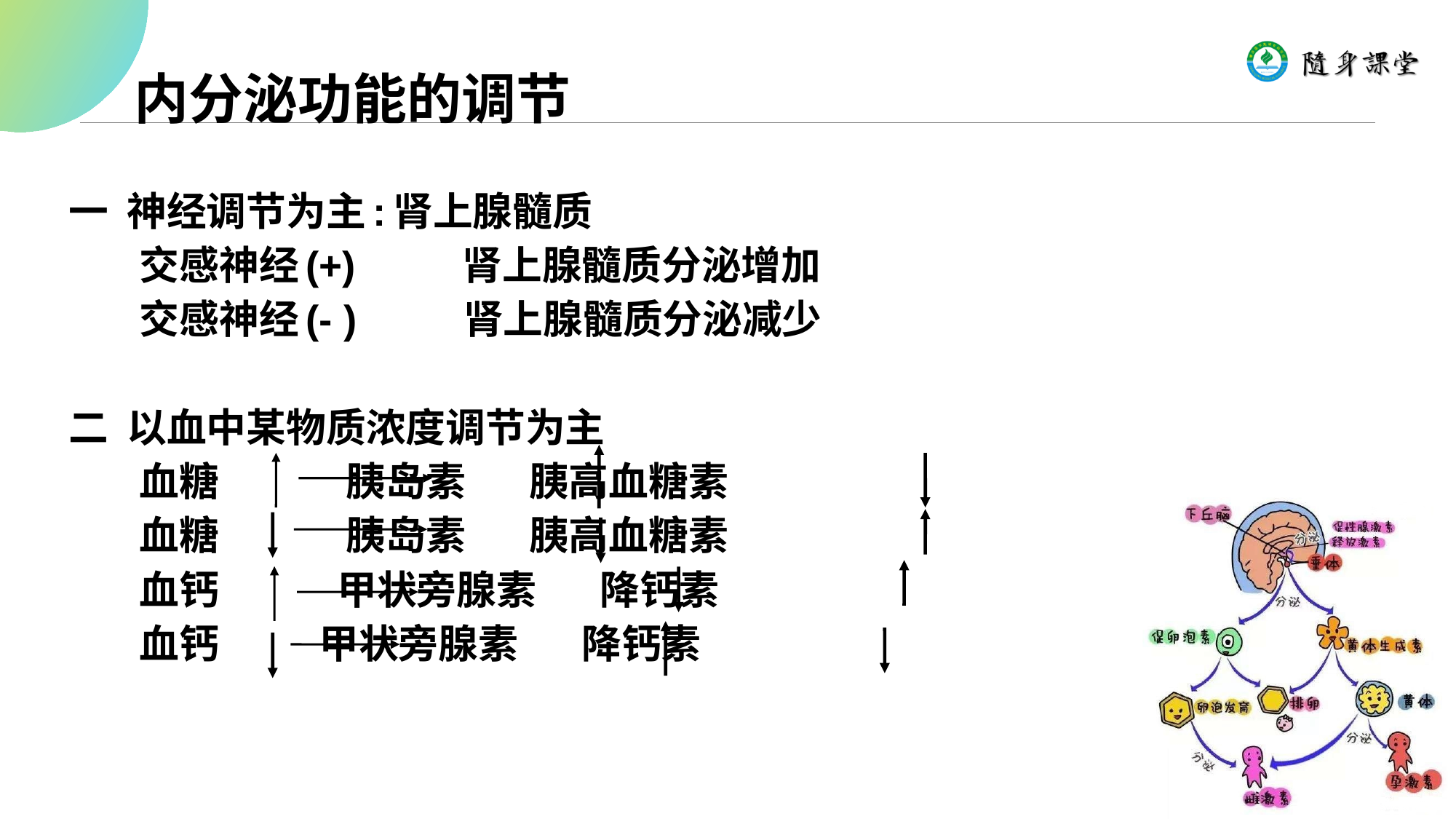

# 内分泌功能的调节
一  神经调节为主:肾上腺髓质
       交感神经(+)         肾上腺髓质分泌增加
       交感神经(- )         肾上腺髓质分泌减少

二  以血中某物质浓度调节为主
       血糖              胰岛素       胰高血糖素
       血糖              胰岛素       胰高血糖素
       血钙             甲状旁腺素       降钙素
       血钙           甲状旁腺素       降钙素